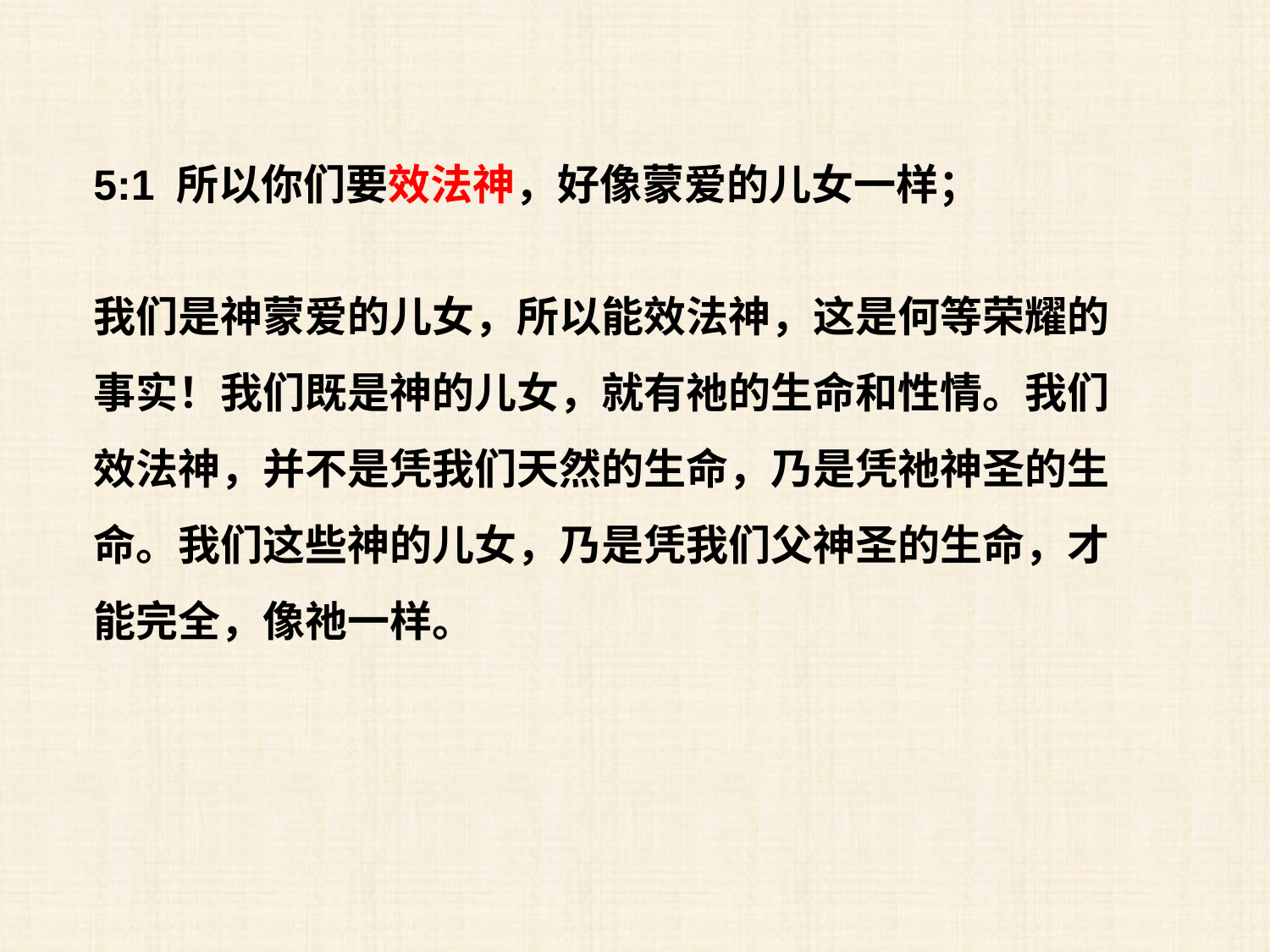

5:1 所以你们要效法神，好像蒙爱的儿女一样；
我们是神蒙爱的儿女，所以能效法神，这是何等荣耀的事实！我们既是神的儿女，就有祂的生命和性情。我们效法神，并不是凭我们天然的生命，乃是凭祂神圣的生命。我们这些神的儿女，乃是凭我们父神圣的生命，才能完全，像祂一样。